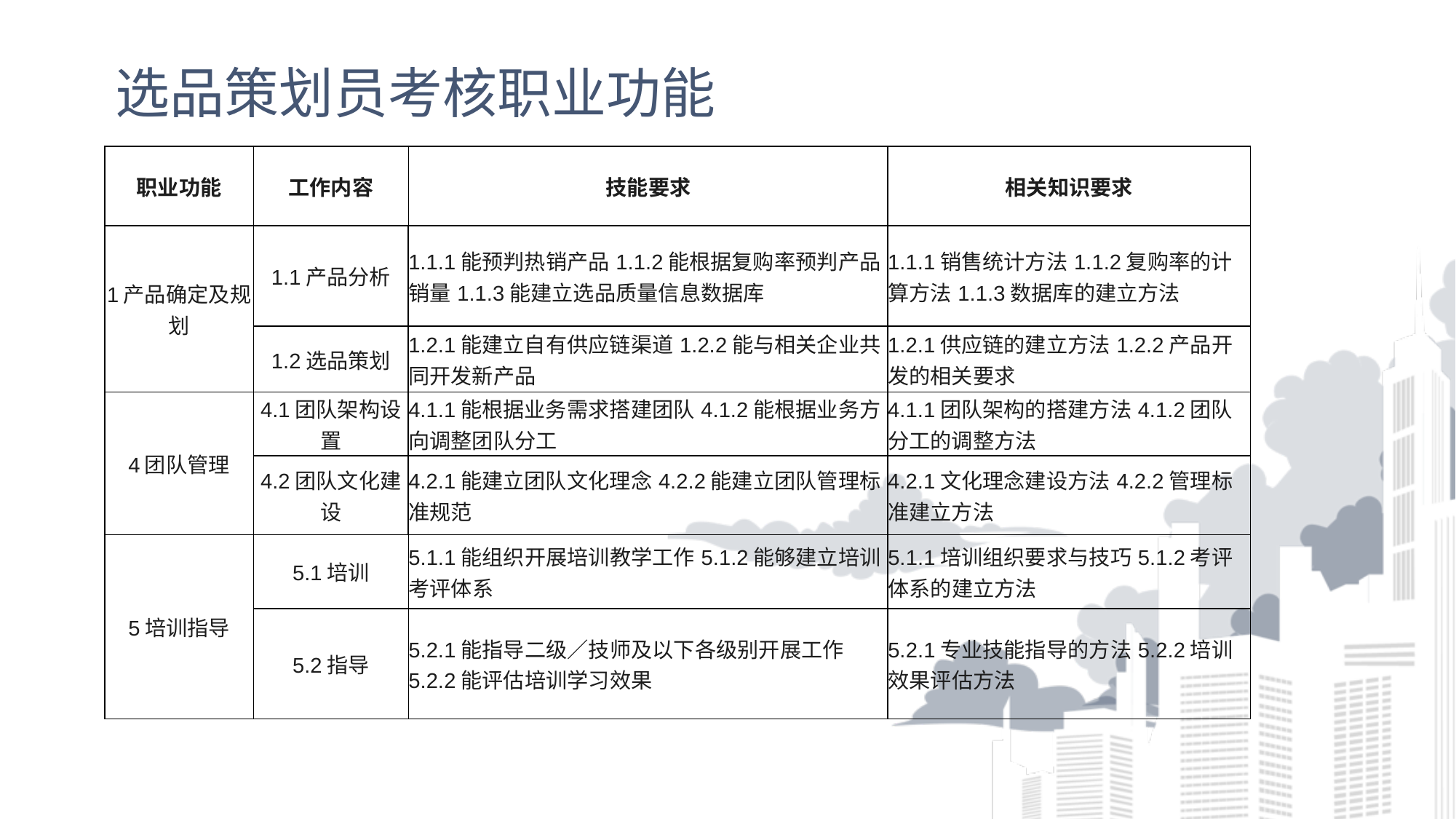

# 选品策划员考核职业功能
| 职业功能 | 工作内容 | 技能要求 | 相关知识要求 |
| --- | --- | --- | --- |
| 1产品确定及规划 | 1.1产品分析 | 1.1.1能预判热销产品1.1.2能根据复购率预判产品销量1.1.3能建立选品质量信息数据库 | 1.1.1销售统计方法1.1.2复购率的计算方法1.1.3数据库的建立方法 |
| --- | --- | --- | --- |
|  | 1.2选品策划 | 1.2.1能建立自有供应链渠道1.2.2能与相关企业共同开发新产品 | 1.2.1供应链的建立方法1.2.2产品开发的相关要求 |
| 4团队管理 | 4.1团队架构设置 | 4.1.1能根据业务需求搭建团队4.1.2能根据业务方向调整团队分工 | 4.1.1团队架构的搭建方法4.1.2团队分工的调整方法 |
| --- | --- | --- | --- |
|  | 4.2团队文化建设 | 4.2.1能建立团队文化理念4.2.2能建立团队管理标准规范 | 4.2.1文化理念建设方法4.2.2管理标准建立方法 |
| 5培训指导 | 5.1培训 | 5.1.1能组织开展培训教学工作5.1.2能够建立培训考评体系 | 5.1.1培训组织要求与技巧5.1.2考评体系的建立方法 |
| --- | --- | --- | --- |
|  | 5.2指导 | 5.2.1能指导二级／技师及以下各级别开展工作5.2.2能评估培训学习效果 | 5.2.1专业技能指导的方法5.2.2培训效果评估方法 |